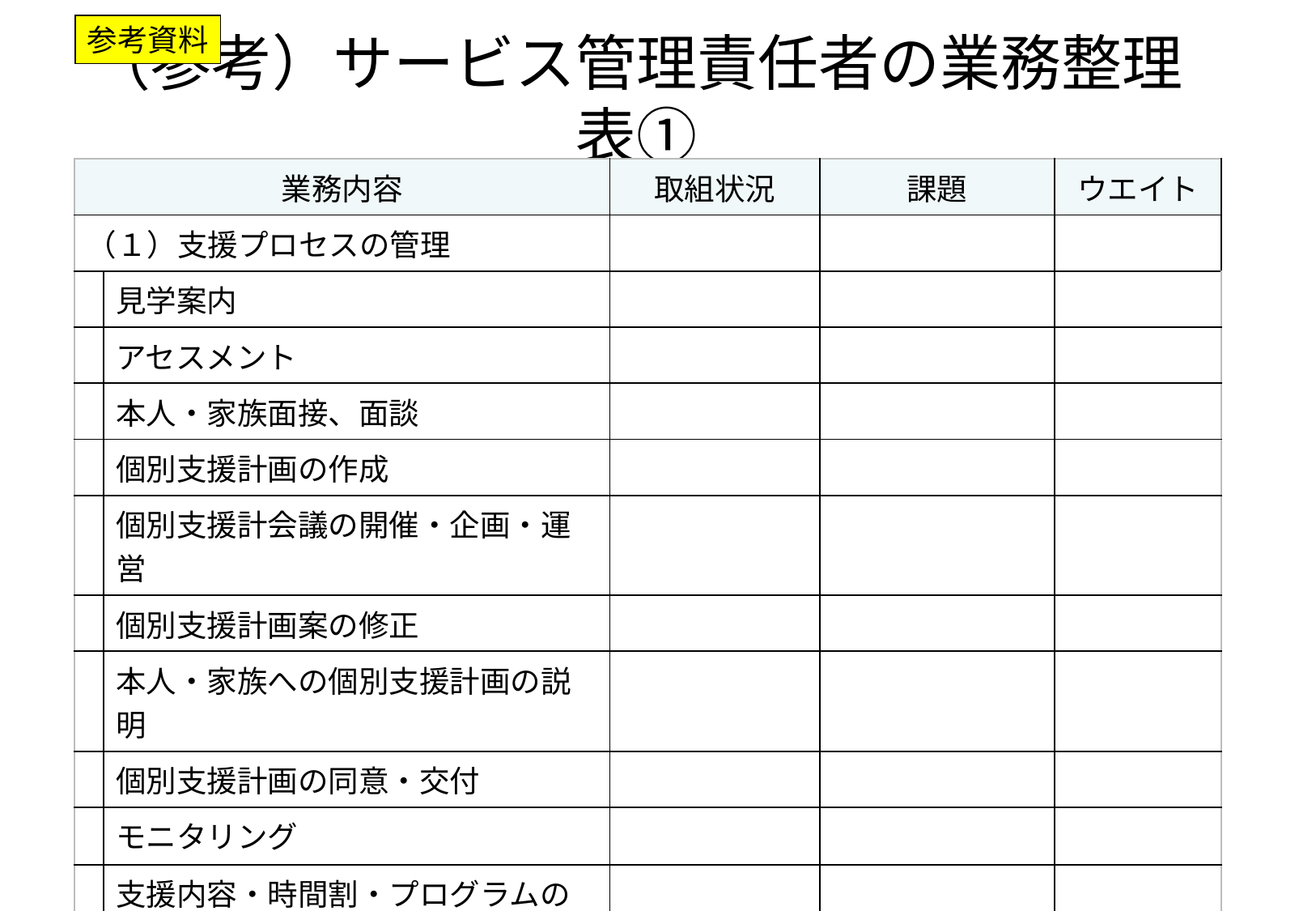

参考資料
# （参考）サービス管理責任者の業務整理表①
| 業務内容 |  | 取組状況 | 課題 | ウエイト |
| --- | --- | --- | --- | --- |
| （１）支援プロセスの管理 |  |  |  |  |
|  | 見学案内 |  |  |  |
|  | アセスメント |  |  |  |
|  | 本人・家族面接、面談 |  |  |  |
|  | 個別支援計画の作成 |  |  |  |
|  | 個別支援計会議の開催・企画・運営 |  |  |  |
|  | 個別支援計画案の修正 |  |  |  |
|  | 本人・家族への個別支援計画の説明 |  |  |  |
|  | 個別支援計画の同意・交付 |  |  |  |
|  | モニタリング |  |  |  |
|  | 支援内容・時間割・プログラムの検討 |  |  |  |
|  | 支援の進行管理・評価 |  |  |  |
|  |  |  |  |  |